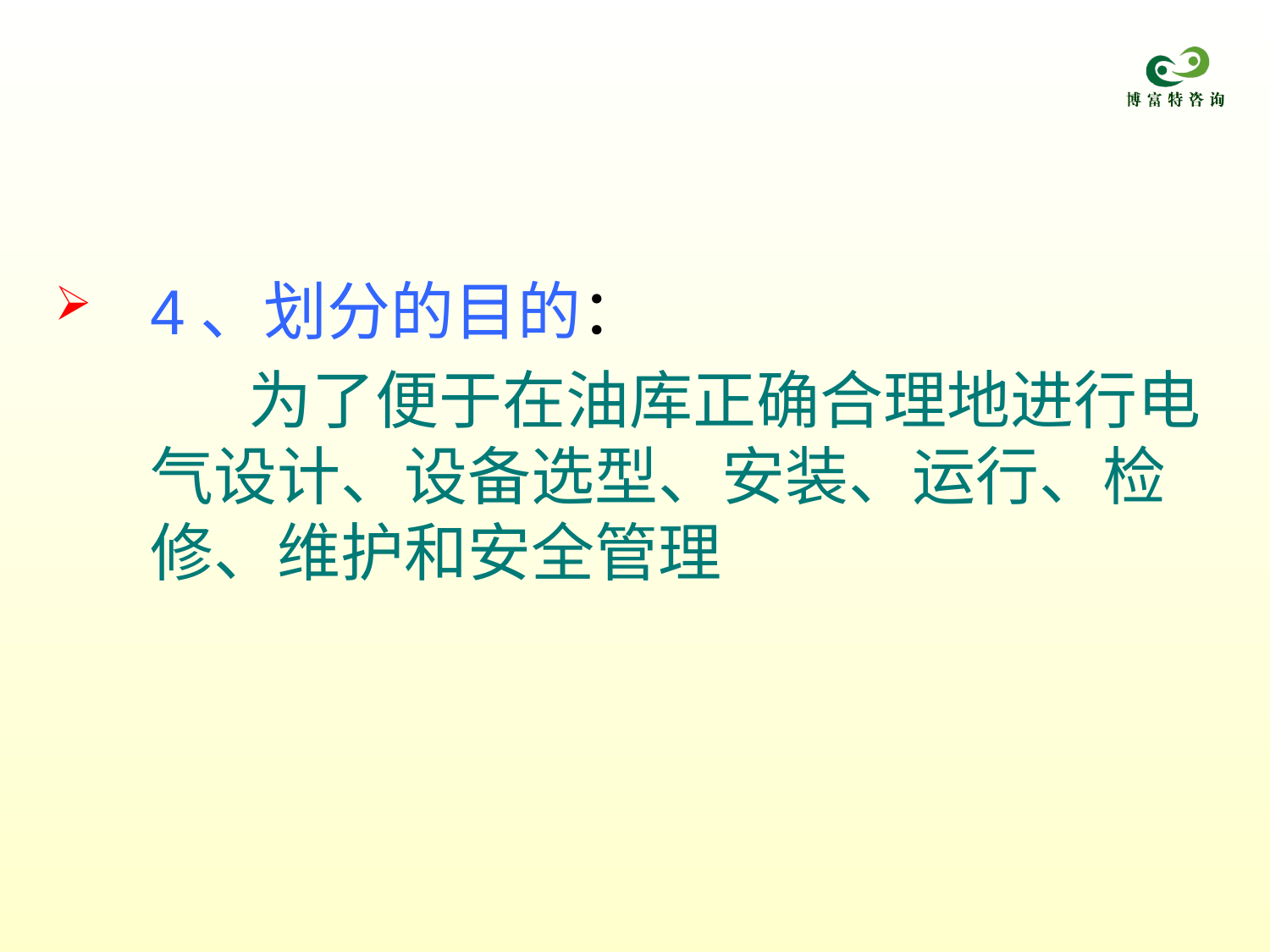

#
4、划分的目的：
             为了便于在油库正确合理地进行电气设计、设备选型、安装、运行、检修、维护和安全管理
27